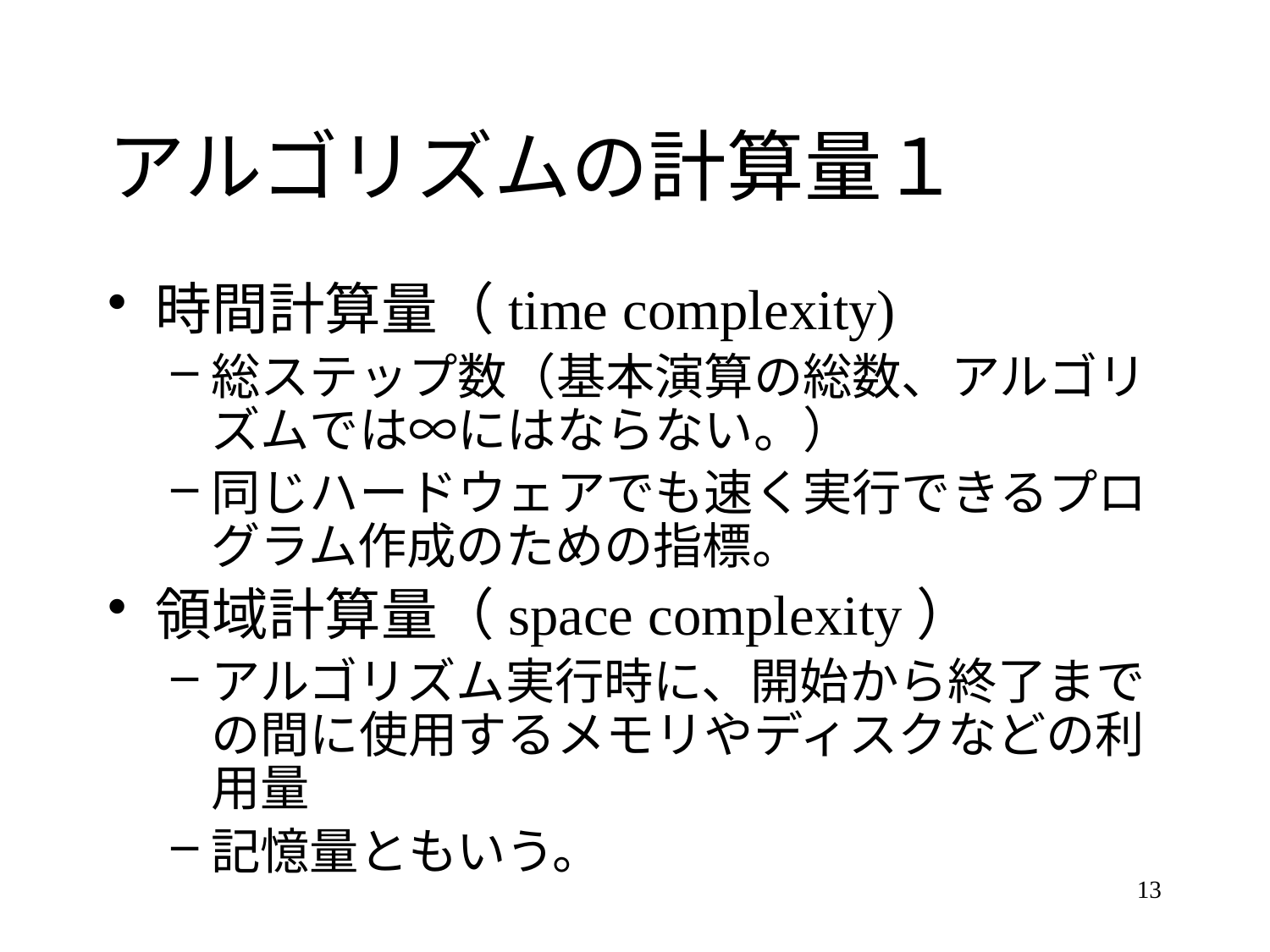

# アルゴリズムの計算量１
時間計算量（time complexity)
総ステップ数（基本演算の総数、アルゴリズムでは∞にはならない。）
同じハードウェアでも速く実行できるプログラム作成のための指標。
領域計算量（space complexity）
アルゴリズム実行時に、開始から終了までの間に使用するメモリやディスクなどの利用量
記憶量ともいう。
13